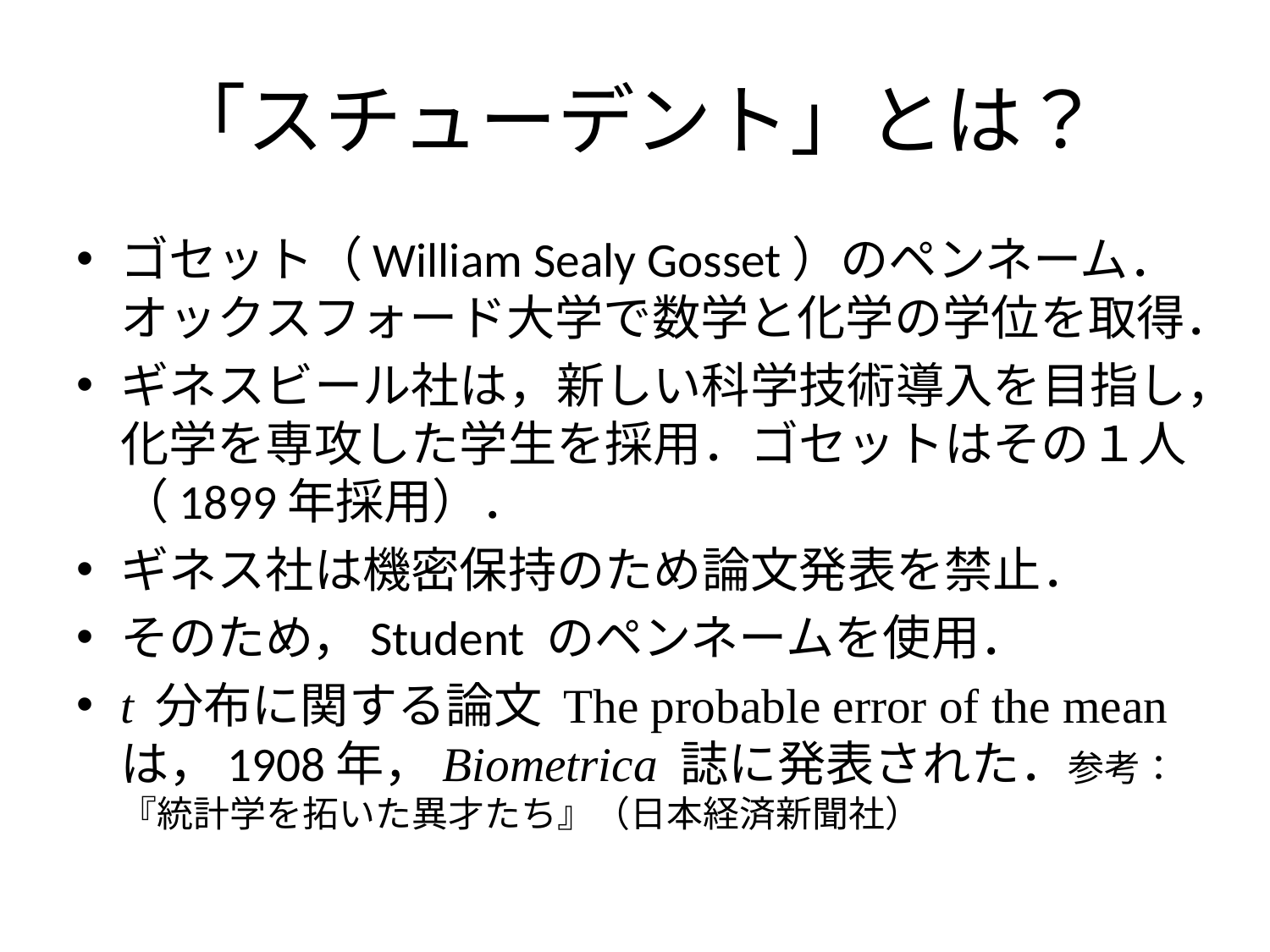

# 「スチューデント」とは？
ゴセット（William Sealy Gosset）のペンネーム．オックスフォード大学で数学と化学の学位を取得．
ギネスビール社は，新しい科学技術導入を目指し，化学を専攻した学生を採用．ゴセットはその１人（1899年採用）．
ギネス社は機密保持のため論文発表を禁止．
そのため，Student のペンネームを使用．
t 分布に関する論文 The probable error of the mean は，1908年，Biometrica 誌に発表された．参考：『統計学を拓いた異才たち』（日本経済新聞社）